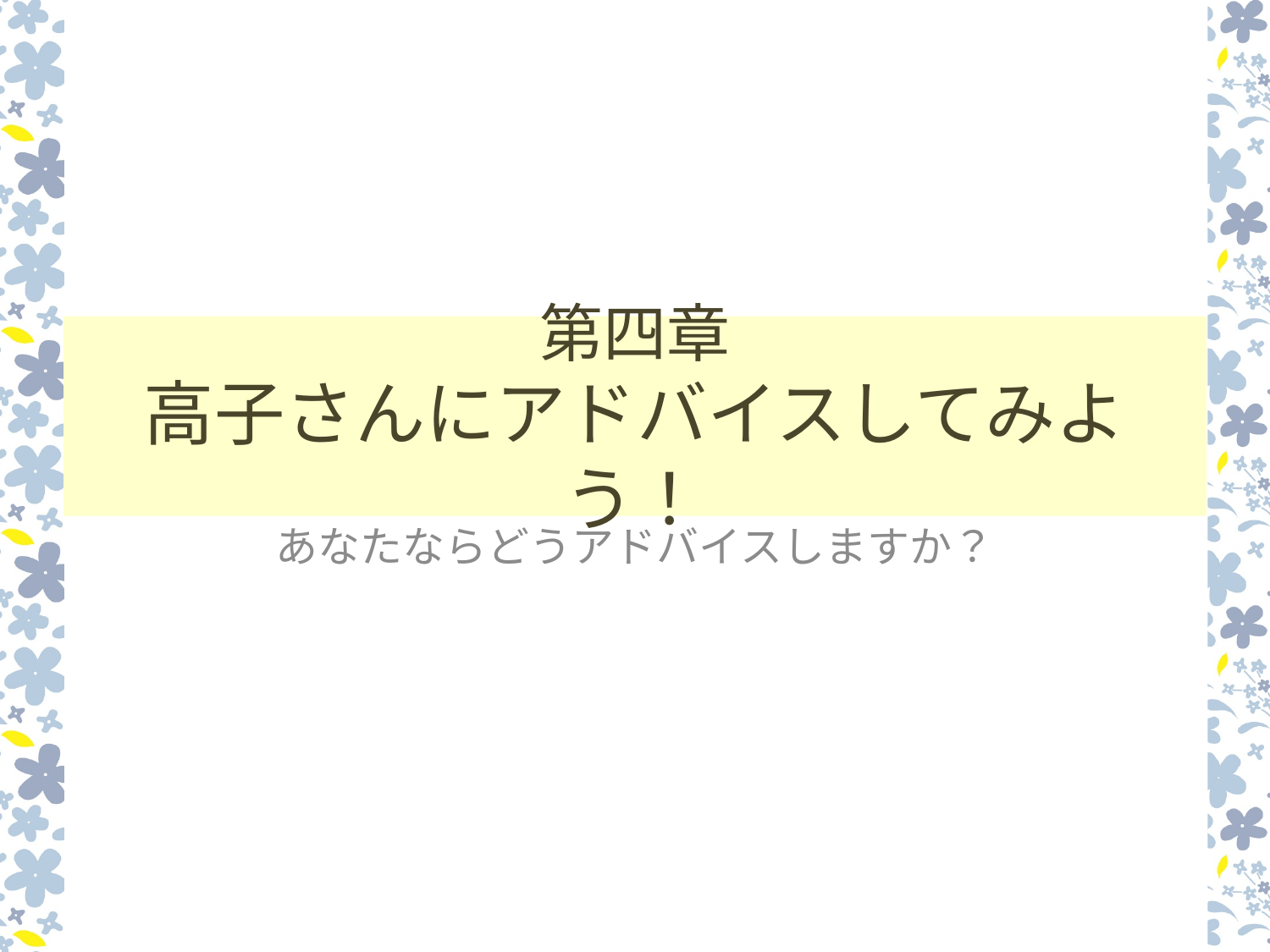

# 第四章 高子さんにアドバイスしてみよう！
あなたならどうアドバイスしますか？